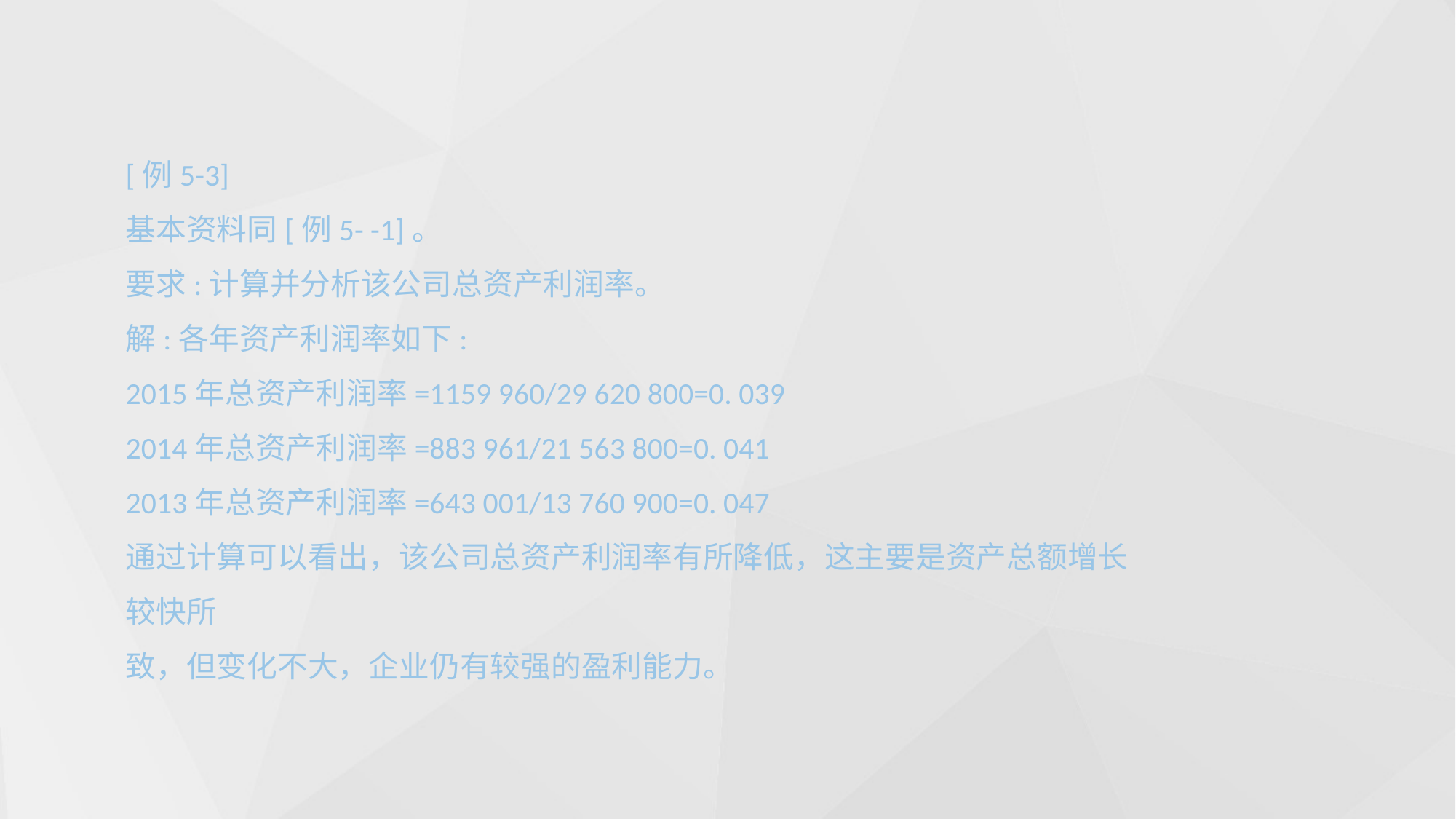

[例5-3]
基本资料同[例5- -1]。
要求:计算并分析该公司总资产利润率。
解:各年资产利润率如下:
2015年总资产利润率=1159 960/29 620 800=0. 039
2014年总资产利润率=883 961/21 563 800=0. 041
2013年总资产利润率=643 001/13 760 900=0. 047
通过计算可以看出，该公司总资产利润率有所降低，这主要是资产总额增长较快所
致，但变化不大，企业仍有较强的盈利能力。